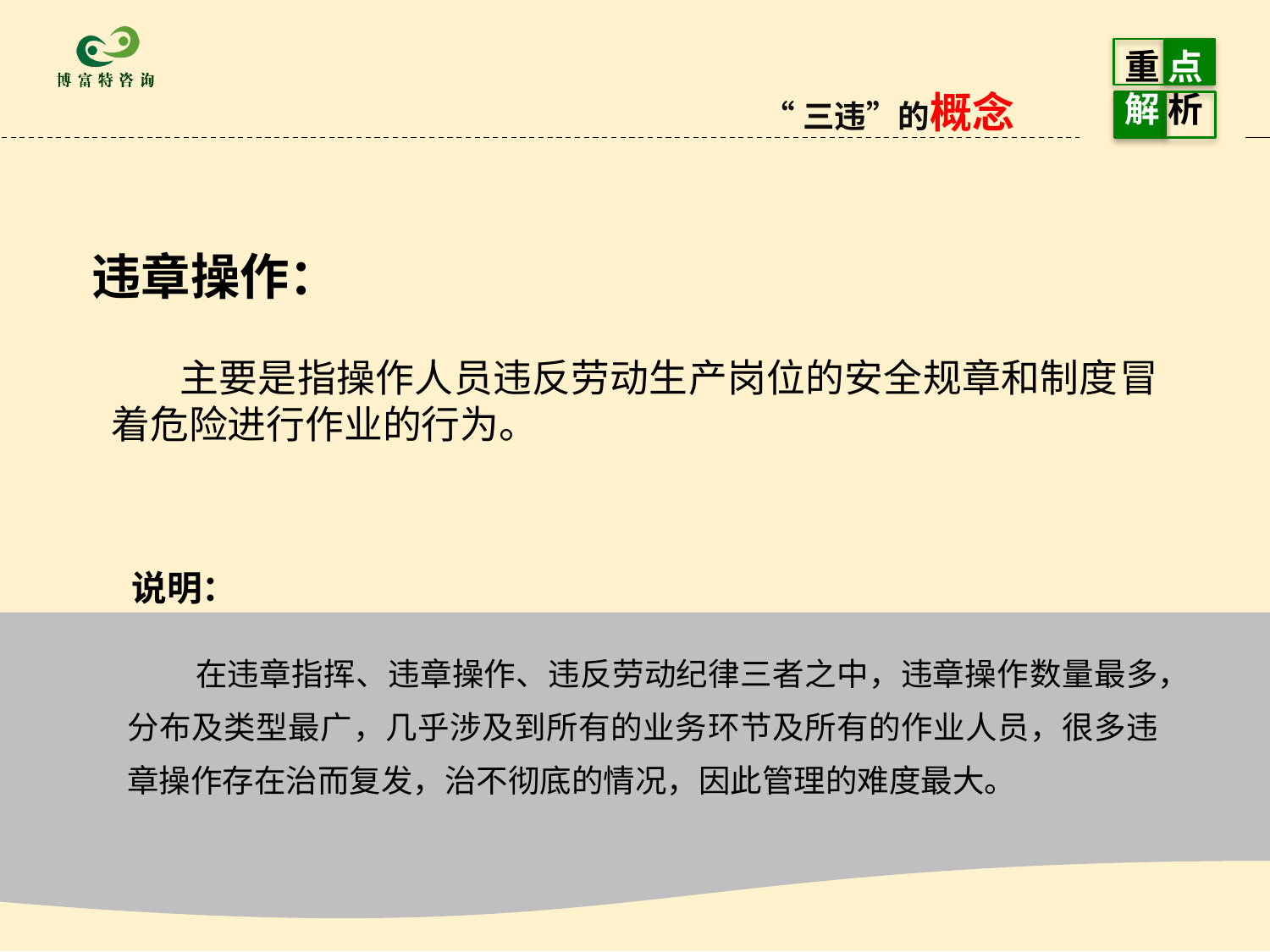

违章操作：
 主要是指操作人员违反劳动生产岗位的安全规章和制度冒着危险进行作业的行为。
说明：

        在违章指挥、违章操作、违反劳动纪律三者之中，违章操作数量最多，分布及类型最广，几乎涉及到所有的业务环节及所有的作业人员，很多违章操作存在治而复发，治不彻底的情况，因此管理的难度最大。